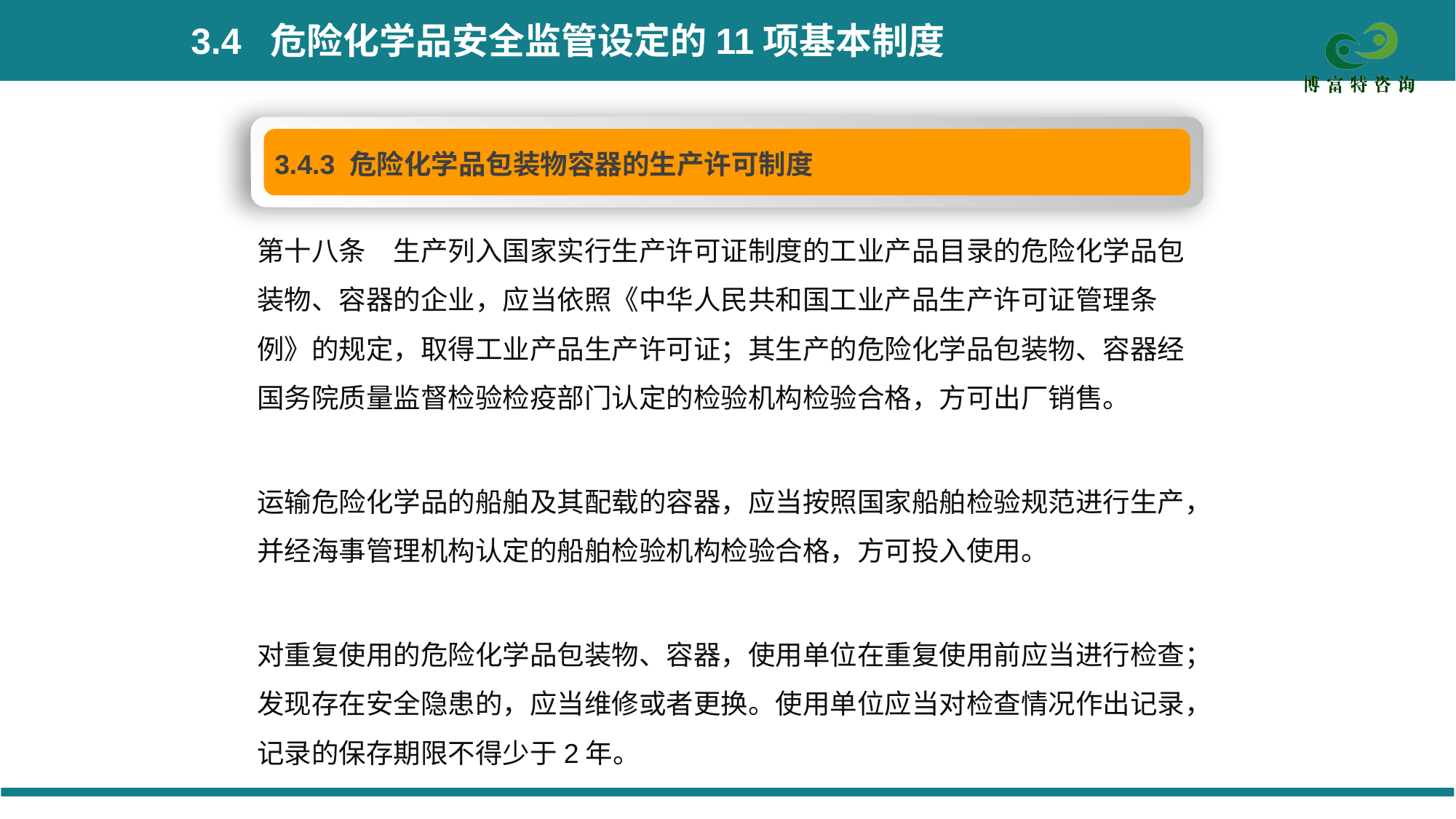

3.4  危险化学品安全监管设定的11项基本制度

3.4.3 危险化学品包装物容器的生产许可制度
第十八条　生产列入国家实行生产许可证制度的工业产品目录的危险化学品包装物、容器的企业，应当依照《中华人民共和国工业产品生产许可证管理条例》的规定，取得工业产品生产许可证；其生产的危险化学品包装物、容器经国务院质量监督检验检疫部门认定的检验机构检验合格，方可出厂销售。
运输危险化学品的船舶及其配载的容器，应当按照国家船舶检验规范进行生产，并经海事管理机构认定的船舶检验机构检验合格，方可投入使用。
对重复使用的危险化学品包装物、容器，使用单位在重复使用前应当进行检查；发现存在安全隐患的，应当维修或者更换。使用单位应当对检查情况作出记录，记录的保存期限不得少于2年。